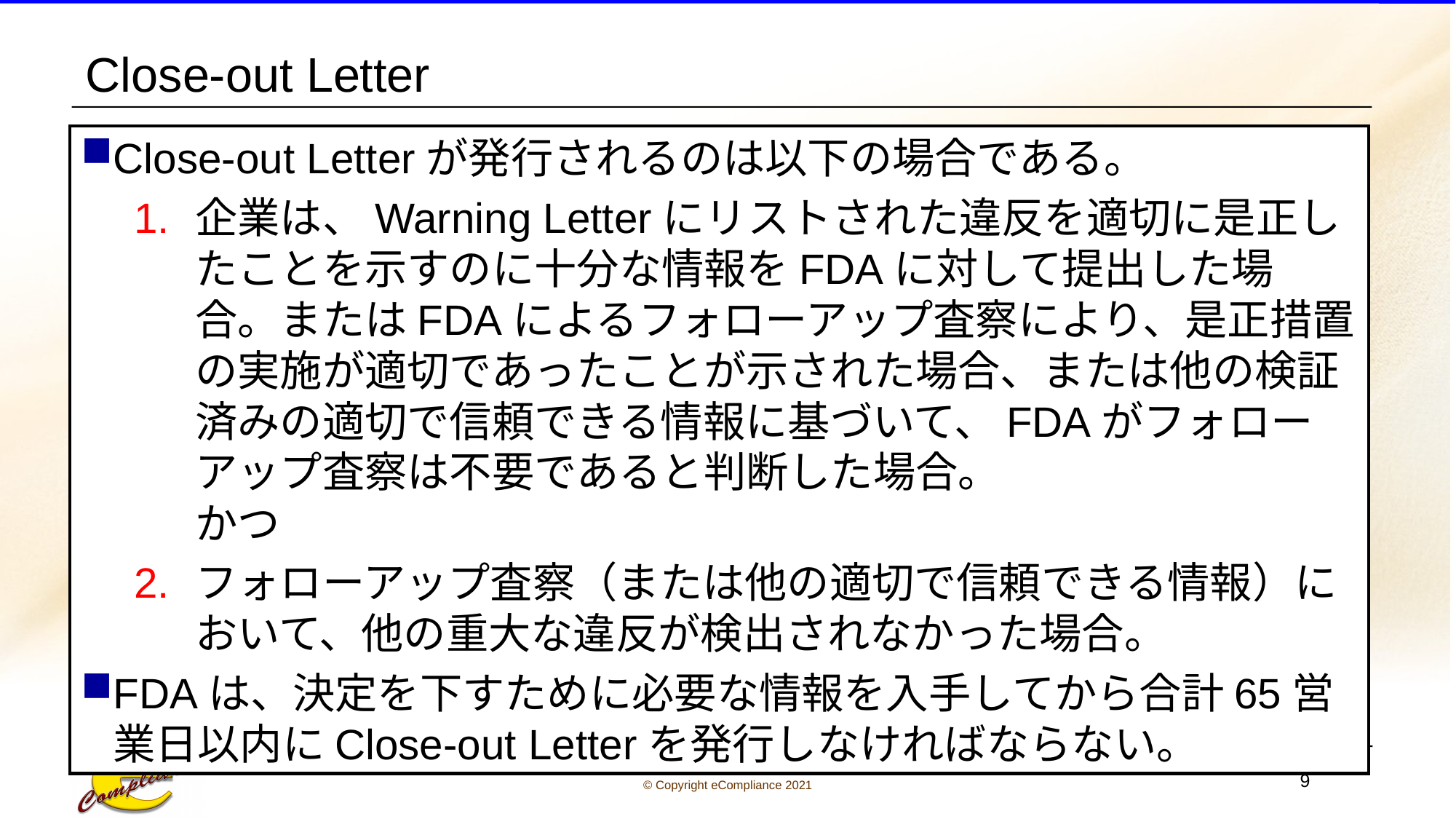

# Close-out Letter
Close-out Letterが発行されるのは以下の場合である。
企業は、Warning Letterにリストされた違反を適切に是正したことを示すのに十分な情報をFDAに対して提出した場合。またはFDAによるフォローアップ査察により、是正措置の実施が適切であったことが示された場合、または他の検証済みの適切で信頼できる情報に基づいて、FDAがフォローアップ査察は不要であると判断した場合。
かつ
フォローアップ査察（または他の適切で信頼できる情報）において、他の重大な違反が検出されなかった場合。
FDAは、決定を下すために必要な情報を入手してから合計65営業日以内にClose-out Letterを発行しなければならない。